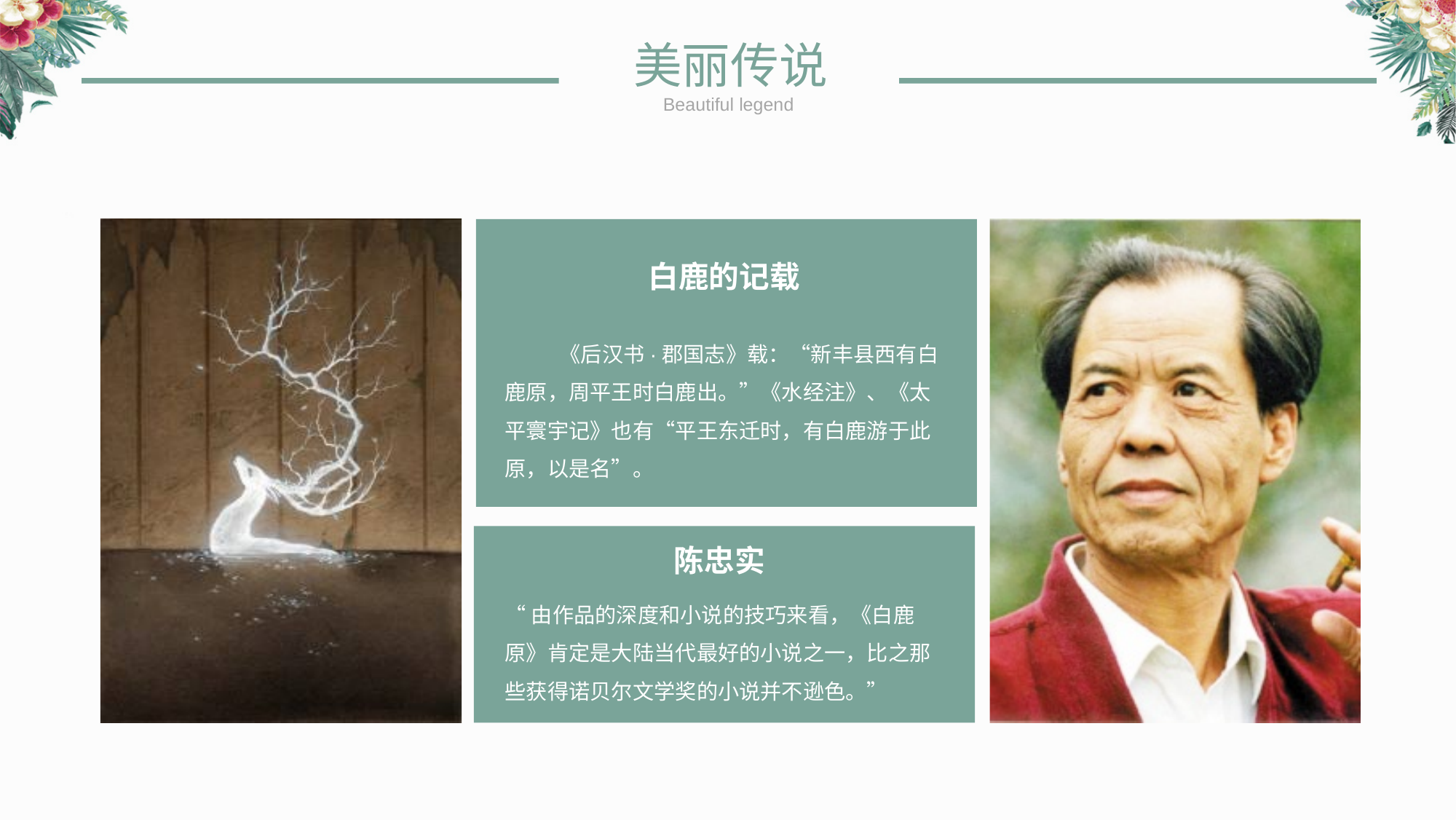

美丽传说

Beautiful legend

白鹿的记载
《后汉书·郡国志》载：“新丰县西有白鹿原，周平王时白鹿出。”《水经注》、《太平寰宇记》也有“平王东迁时，有白鹿游于此原，以是名”。

陈忠实
“由作品的深度和小说的技巧来看，《白鹿原》肯定是大陆当代最好的小说之一，比之那些获得诺贝尔文学奖的小说并不逊色。”